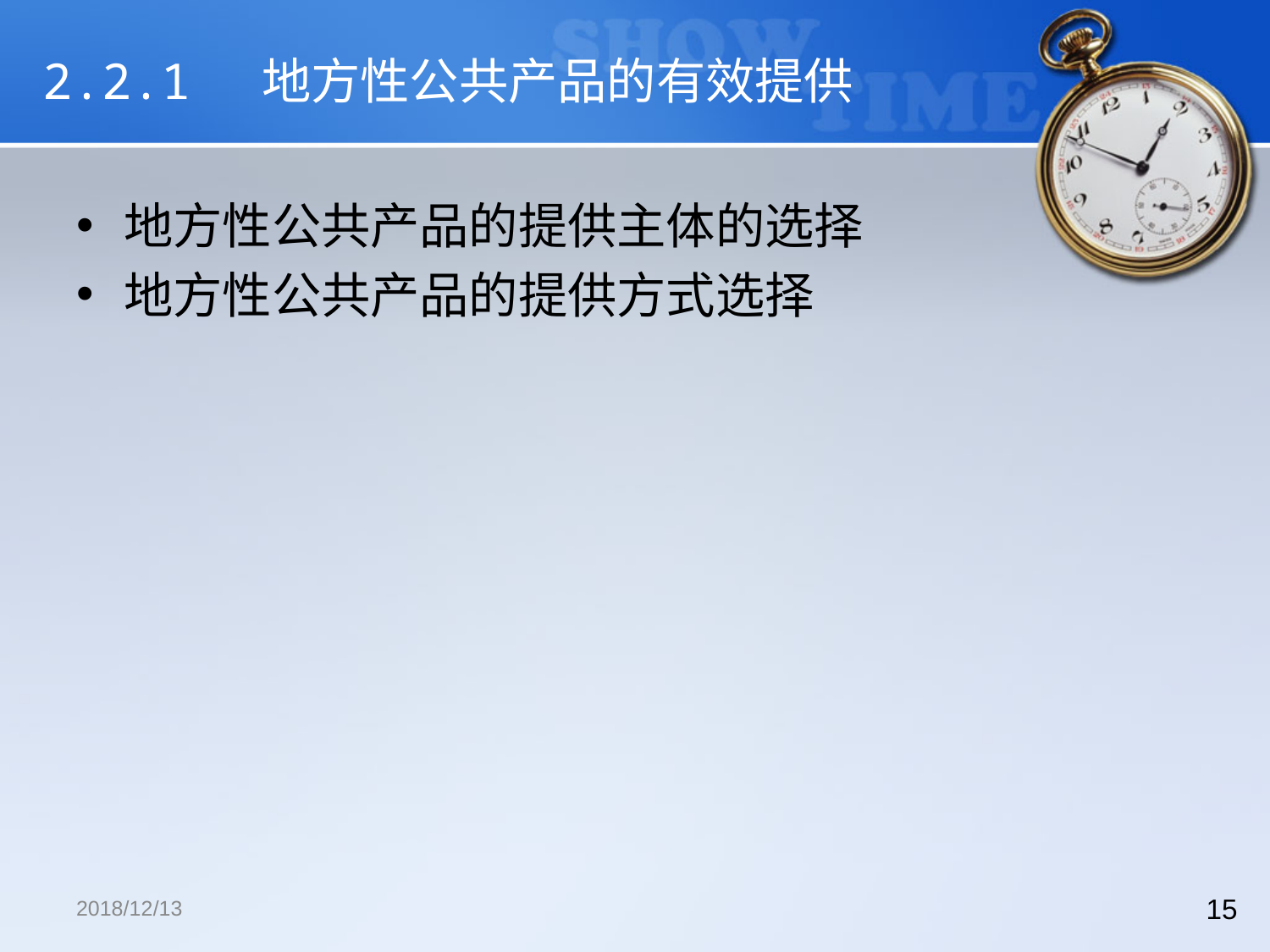

# 2.2.1  地方性公共产品的有效提供
地方性公共产品的提供主体的选择
地方性公共产品的提供方式选择
2018/12/13
15